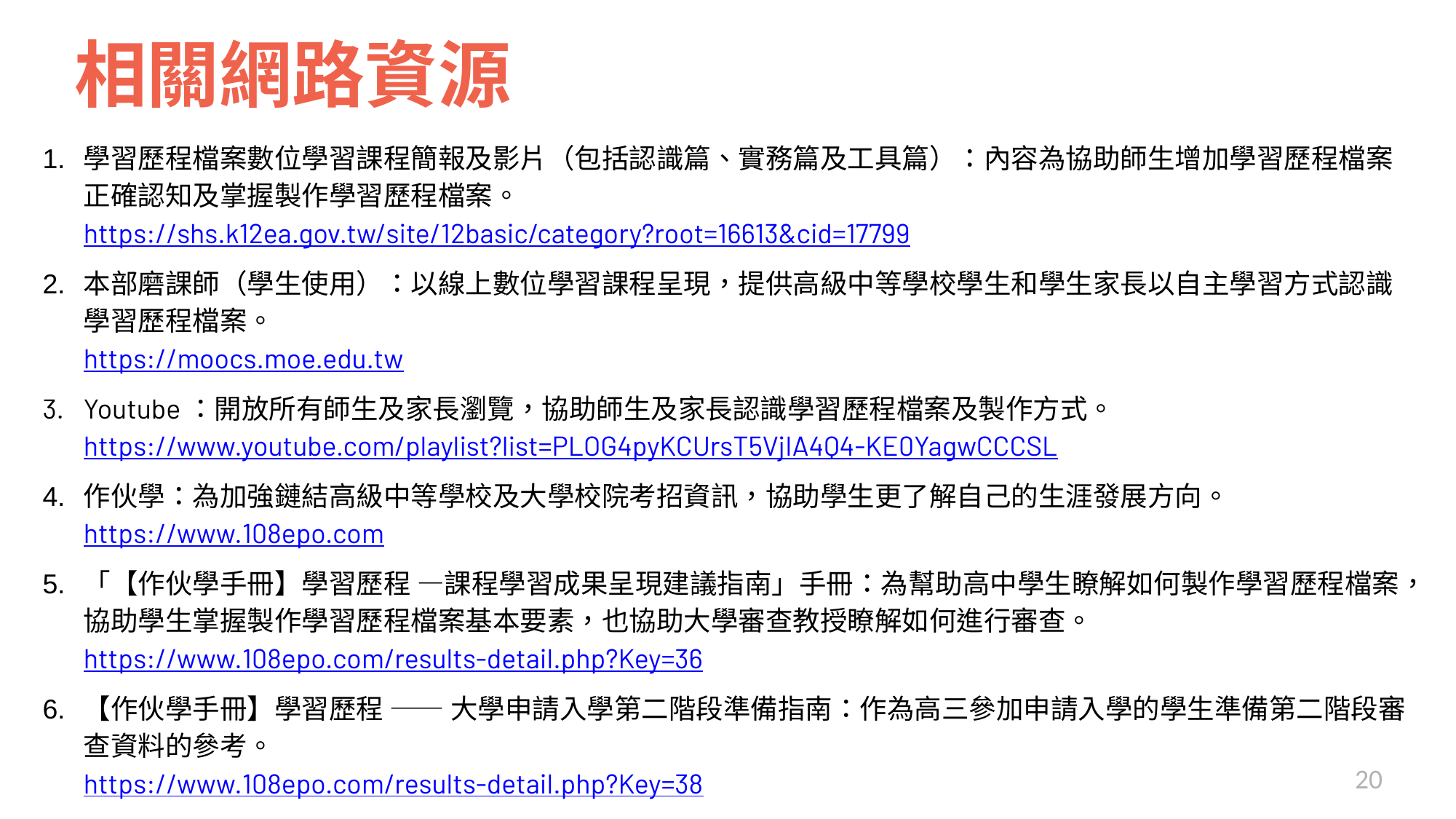

相關網路資源
學習歷程檔案數位學習課程簡報及影片（包括認識篇、實務篇及工具篇）：內容為協助師生增加學習歷程檔案正確認知及掌握製作學習歷程檔案。
https://shs.k12ea.gov.tw/site/12basic/category?root=16613&cid=17799
本部磨課師（學生使用）：以線上數位學習課程呈現，提供高級中等學校學生和學生家長以自主學習方式認識學習歷程檔案。
https://moocs.moe.edu.tw
Youtube：開放所有師生及家長瀏覽，協助師生及家長認識學習歷程檔案及製作方式。
https://www.youtube.com/playlist?list=PLOG4pyKCUrsT5VjIA4Q4-KE0YagwCCCSL
作伙學：為加強鏈結高級中等學校及大學校院考招資訊，協助學生更了解自己的生涯發展方向。
https://www.108epo.com
「【作伙學手冊】學習歷程 —課程學習成果呈現建議指南」手冊：為幫助高中學生瞭解如何製作學習歷程檔案，協助學生掌握製作學習歷程檔案基本要素，也協助大學審查教授瞭解如何進行審查。
https://www.108epo.com/results-detail.php?Key=36
【作伙學手冊】學習歷程 —— 大學申請入學第二階段準備指南：作為高三參加申請入學的學生準備第二階段審查資料的參考。
https://www.108epo.com/results-detail.php?Key=38
#
20